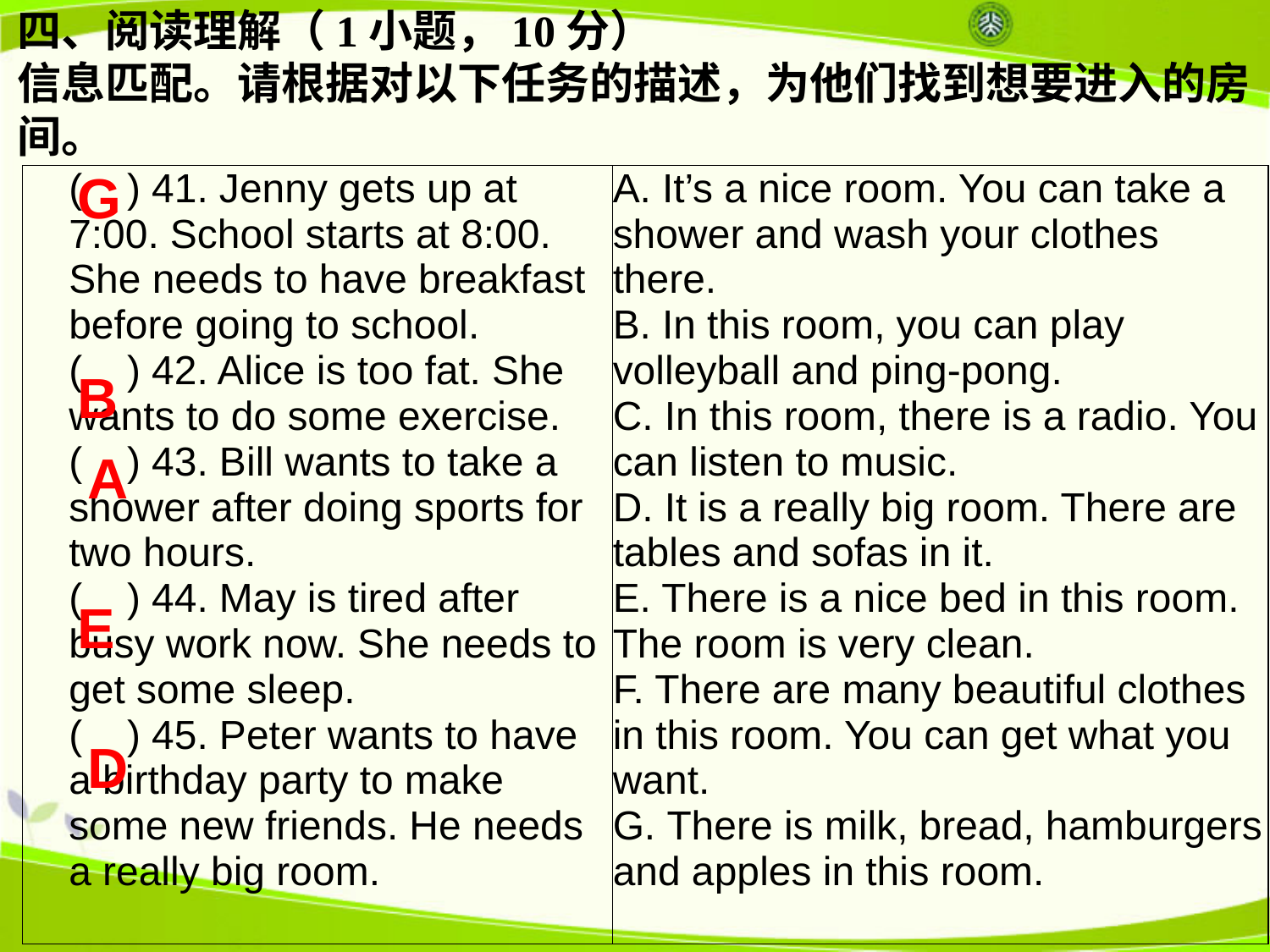

四、阅读理解（1小题，10分）
信息匹配。请根据对以下任务的描述，为他们找到想要进入的房间。
G
| ( ) 41. Jenny gets up at 7:00. School starts at 8:00. She needs to have breakfast before going to school. ( ) 42. Alice is too fat. She wants to do some exercise. ( ) 43. Bill wants to take a shower after doing sports for two hours. ( ) 44. May is tired after busy work now. She needs to get some sleep. ( ) 45. Peter wants to have a birthday party to make some new friends. He needs a really big room. | A. It’s a nice room. You can take a shower and wash your clothes there. B. In this room, you can play volleyball and ping-pong. C. In this room, there is a radio. You can listen to music. D. It is a really big room. There are tables and sofas in it. E. There is a nice bed in this room. The room is very clean. F. There are many beautiful clothes in this room. You can get what you want. G. There is milk, bread, hamburgers and apples in this room. |
| --- | --- |
B
A
E
D